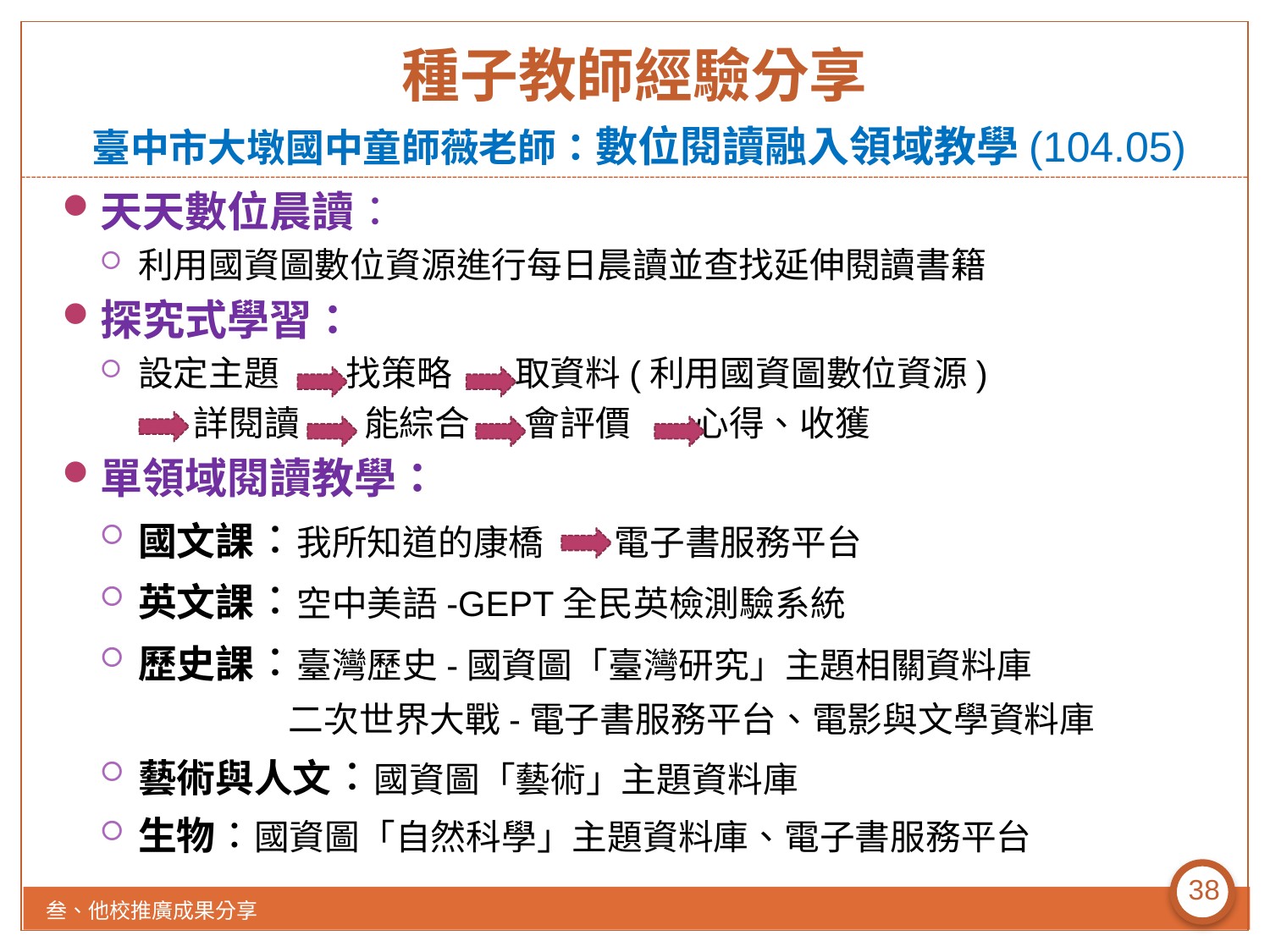

種子教師經驗分享
臺中市大墩國中童師薇老師：數位閱讀融入領域教學(104.05)
天天數位晨讀：
利用國資圖數位資源進行每日晨讀並查找延伸閱讀書籍
探究式學習：
設定主題　    找策略        取資料(利用國資圖數位資源)
      詳閱讀        能綜合       會評價        心得、收獲
單領域閱讀教學：
國文課：我所知道的康橋         電子書服務平台
英文課：空中美語-GEPT全民英檢測驗系統
歷史課：臺灣歷史-國資圖「臺灣研究」主題相關資料庫
                       二次世界大戰-電子書服務平台、電影與文學資料庫
藝術與人文：國資圖「藝術」主題資料庫
生物：國資圖「自然科學」主題資料庫、電子書服務平台

38
叁、他校推廣成果分享